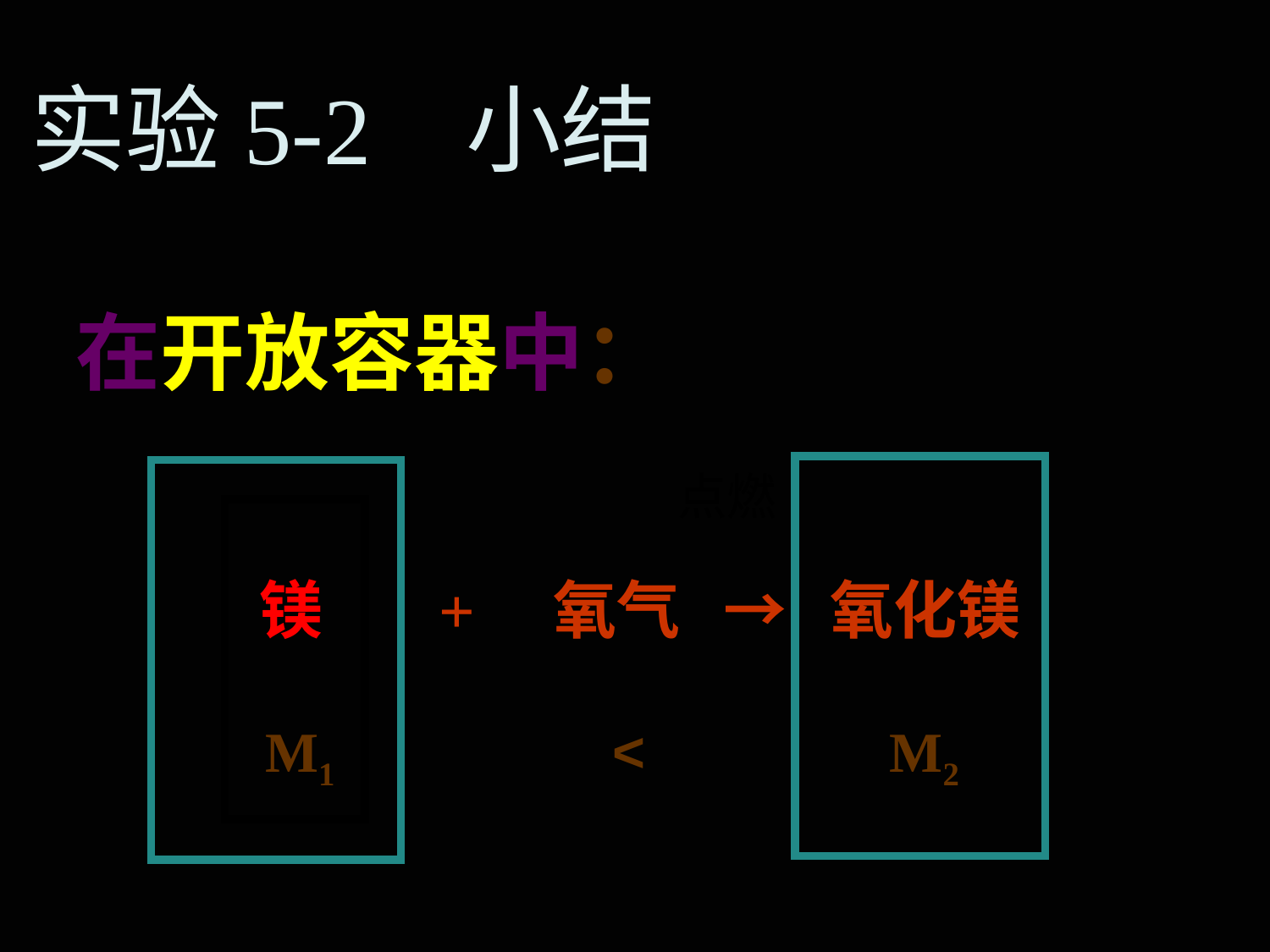

实验5-2   小结

在开放容器中：

镁       +    氧气   →   氧化镁

点燃

         M1                    <                 M2